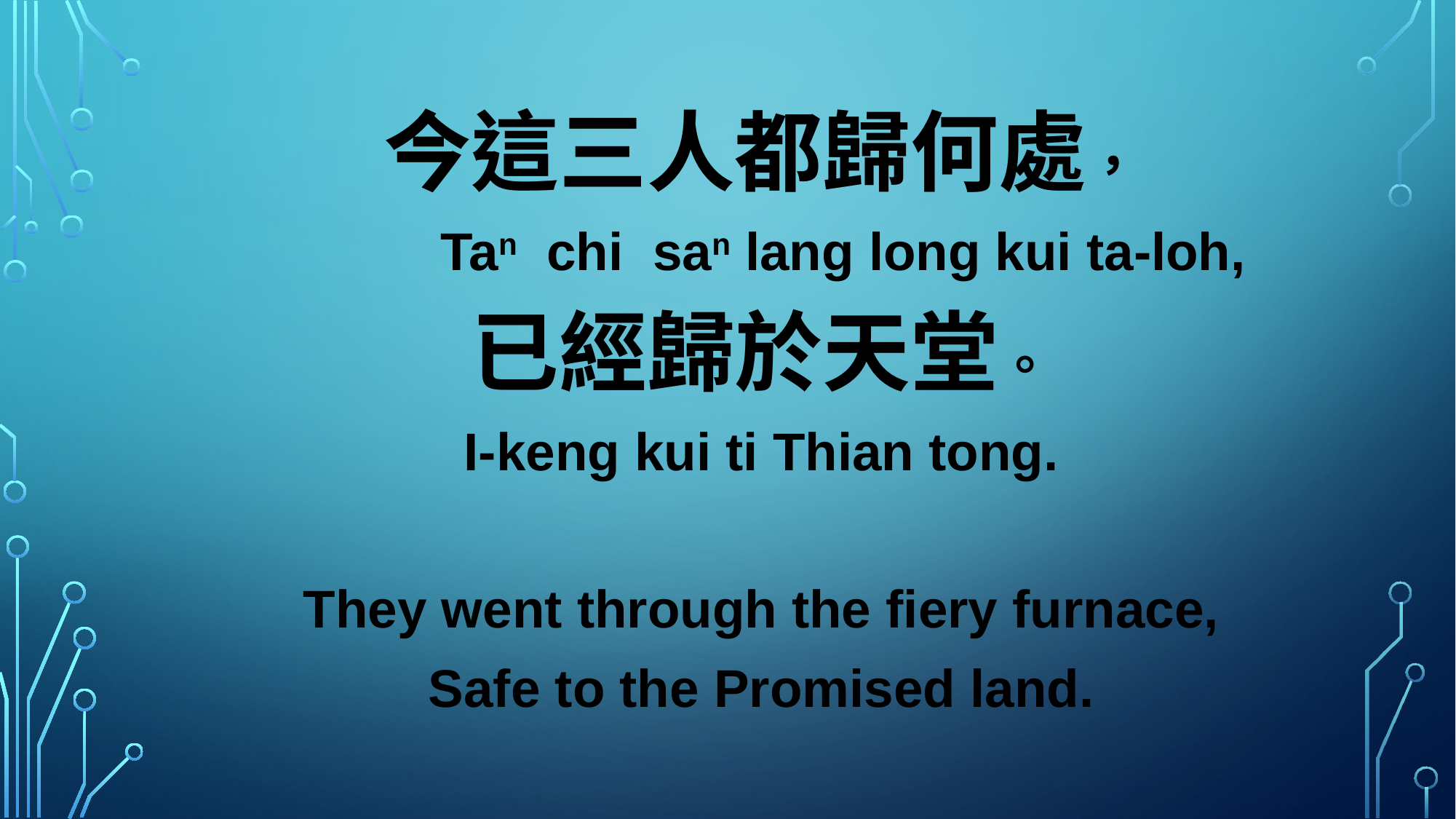

今這三人都歸何處，
                   Tan  chi  san lang long kui ta-loh,
已經歸於天堂。
I-keng kui ti Thian tong.

They went through the fiery furnace,
Safe to the Promised land.